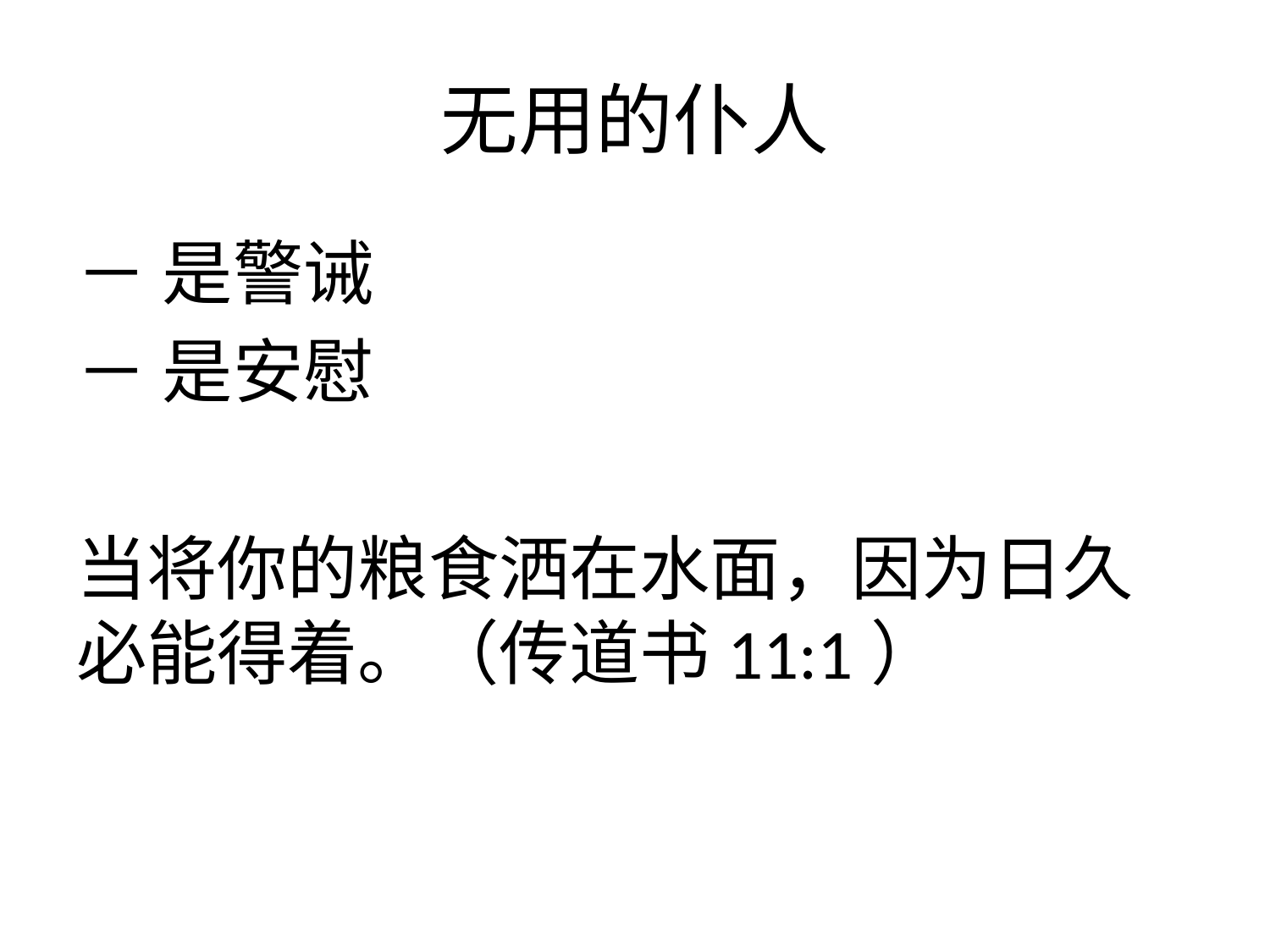

# 无用的仆人
－ 是警诫
－ 是安慰

当将你的粮食洒在水面，因为日久必能得着。（传道书11:1）